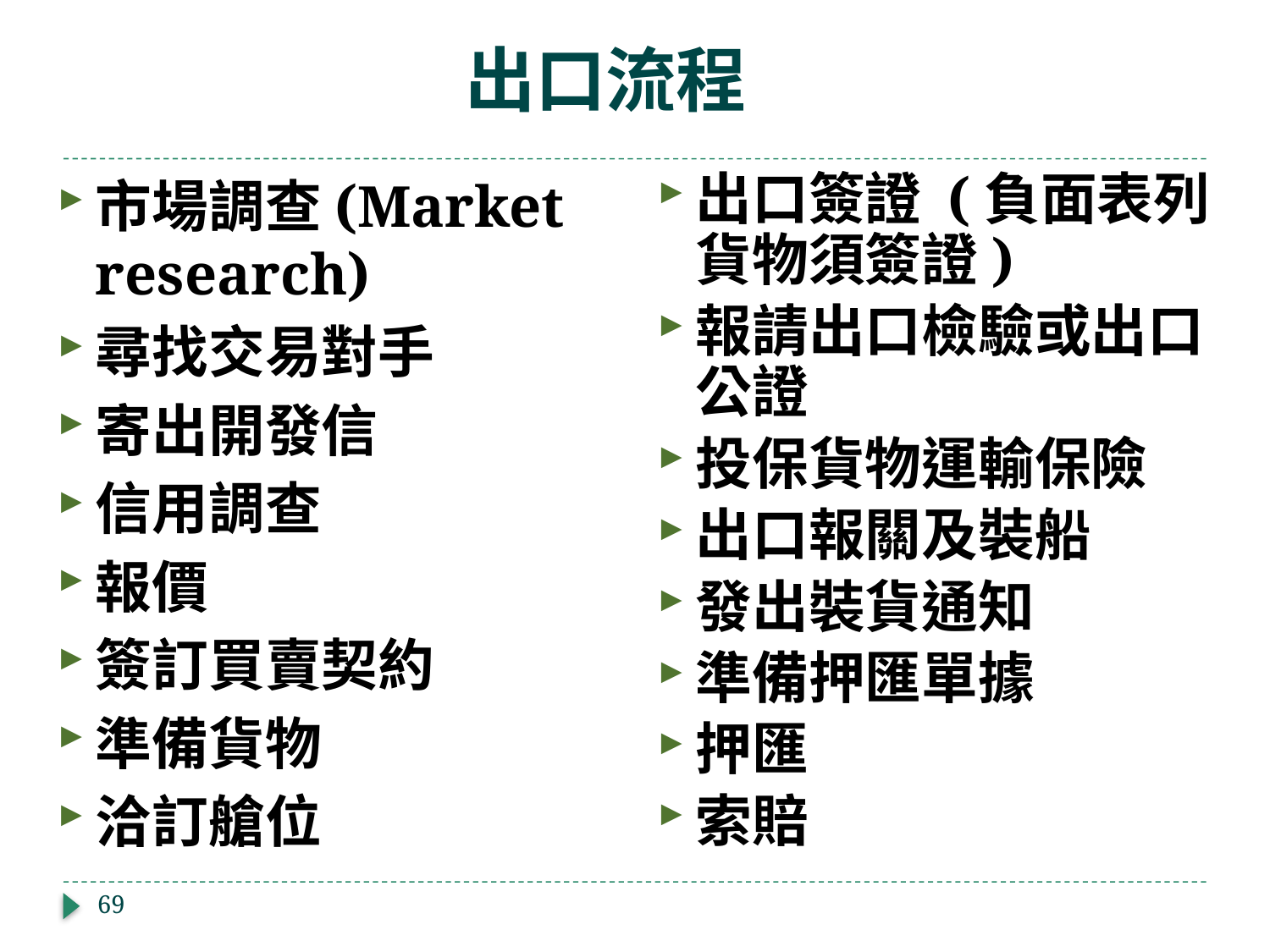

# 出口流程
市場調查(Market research)
尋找交易對手
寄出開發信
信用調查
報價
簽訂買賣契約
準備貨物
洽訂艙位
出口簽證 (負面表列貨物須簽證)
報請出口檢驗或出口公證
投保貨物運輸保險
出口報關及裝船
發出裝貨通知
準備押匯單據
押匯
索賠
69